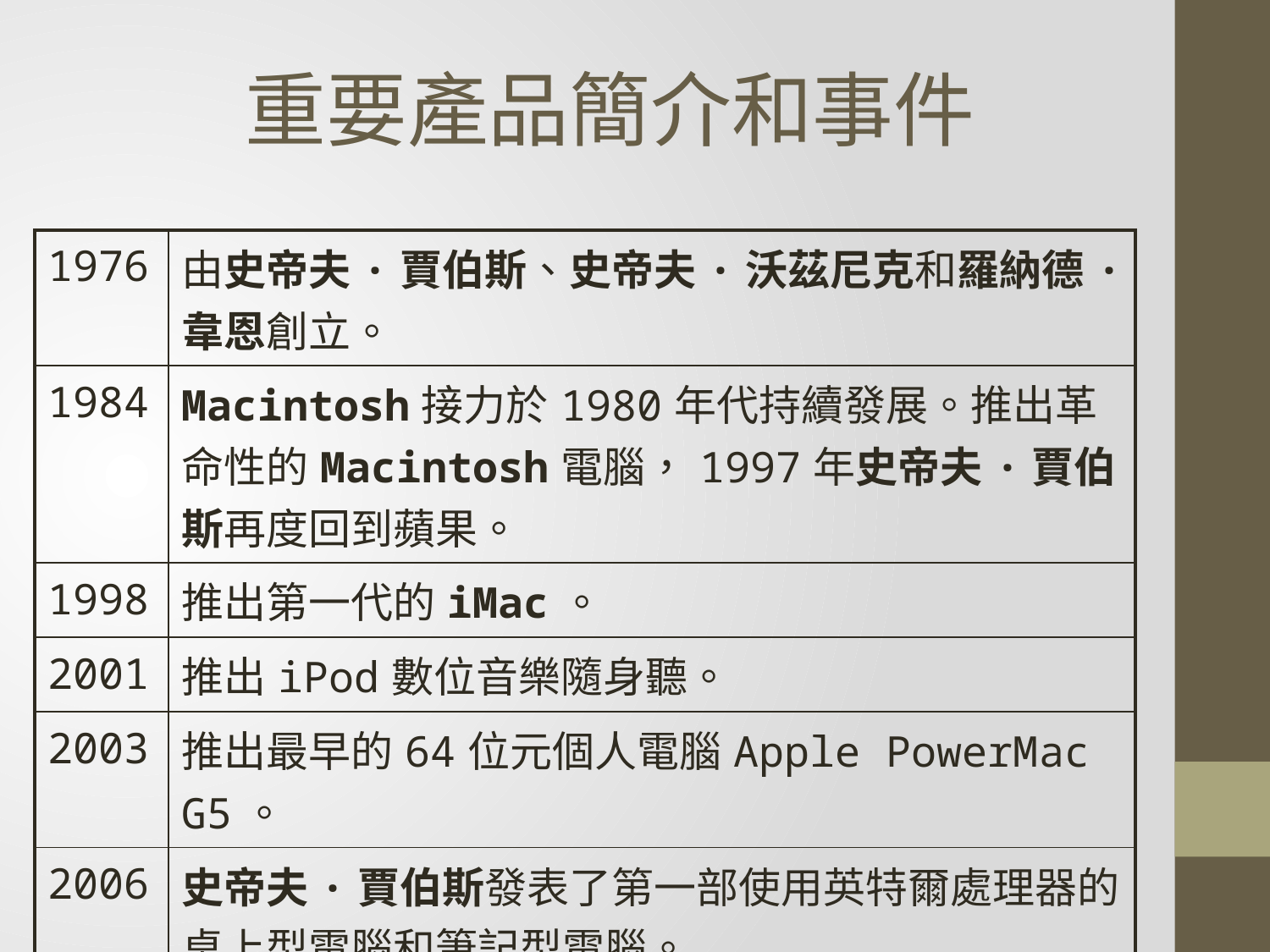

重要產品簡介和事件
| 1976 | 由史帝夫·賈伯斯、史帝夫·沃茲尼克和羅納德·韋恩創立。 |
| --- | --- |
| 1984 | Macintosh接力於1980年代持續發展。推出革命性的Macintosh電腦，1997年史帝夫·賈伯斯再度回到蘋果。 |
| 1998 | 推出第一代的iMac。 |
| 2001 | 推出iPod數位音樂隨身聽。 |
| 2003 | 推出最早的64位元個人電腦Apple PowerMac G5。 |
| 2006 | 史帝夫·賈伯斯發表了第一部使用英特爾處理器的桌上型電腦和筆記型電腦。 |